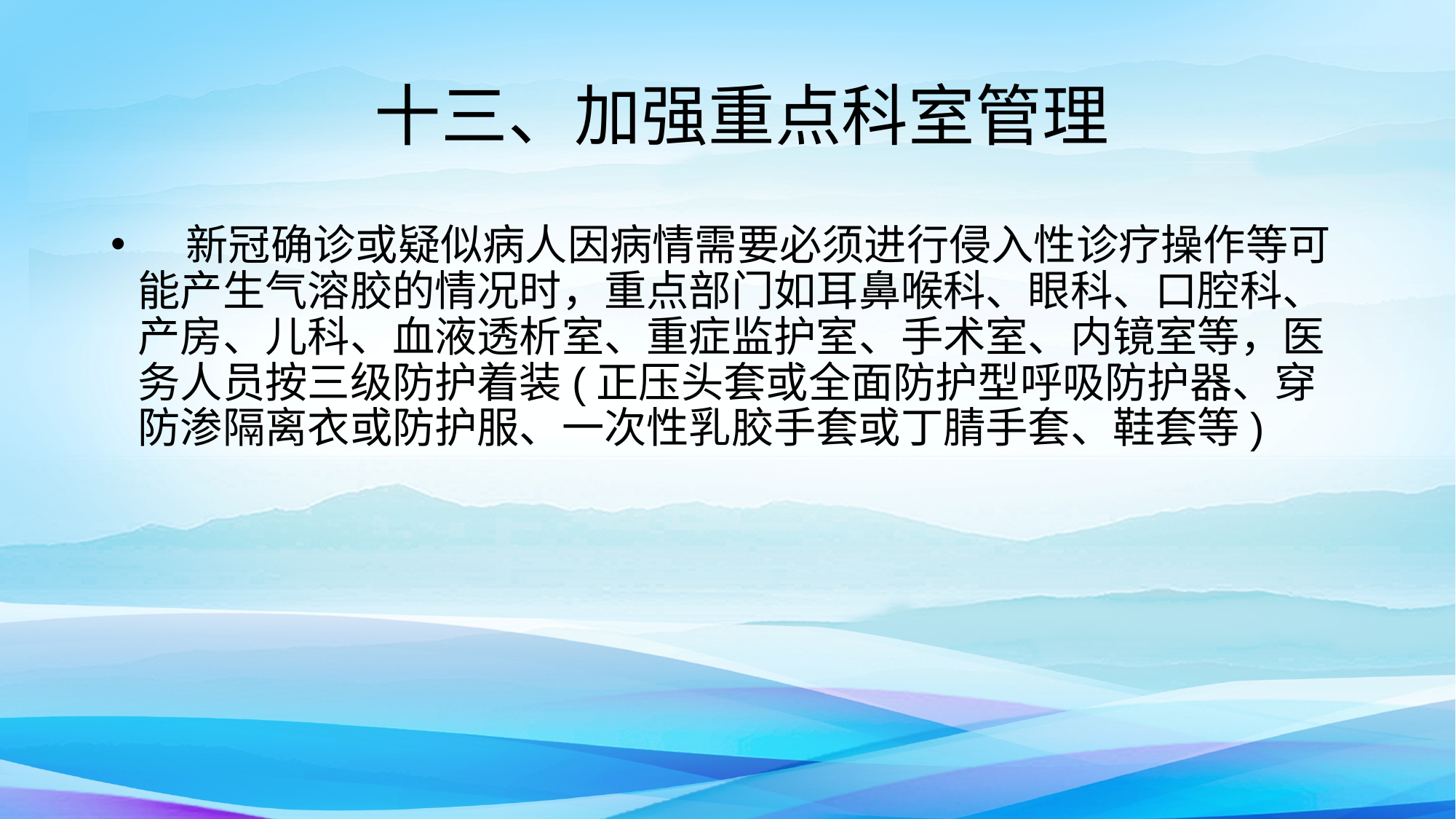

# 十三、加强重点科室管理
    新冠确诊或疑似病人因病情需要必须进行侵入性诊疗操作等可能产生气溶胶的情况时，重点部门如耳鼻喉科、眼科、口腔科、产房、儿科、血液透析室、重症监护室、手术室、内镜室等，医务人员按三级防护着装(正压头套或全面防护型呼吸防护器、穿防渗隔离衣或防护服、一次性乳胶手套或丁腈手套、鞋套等)